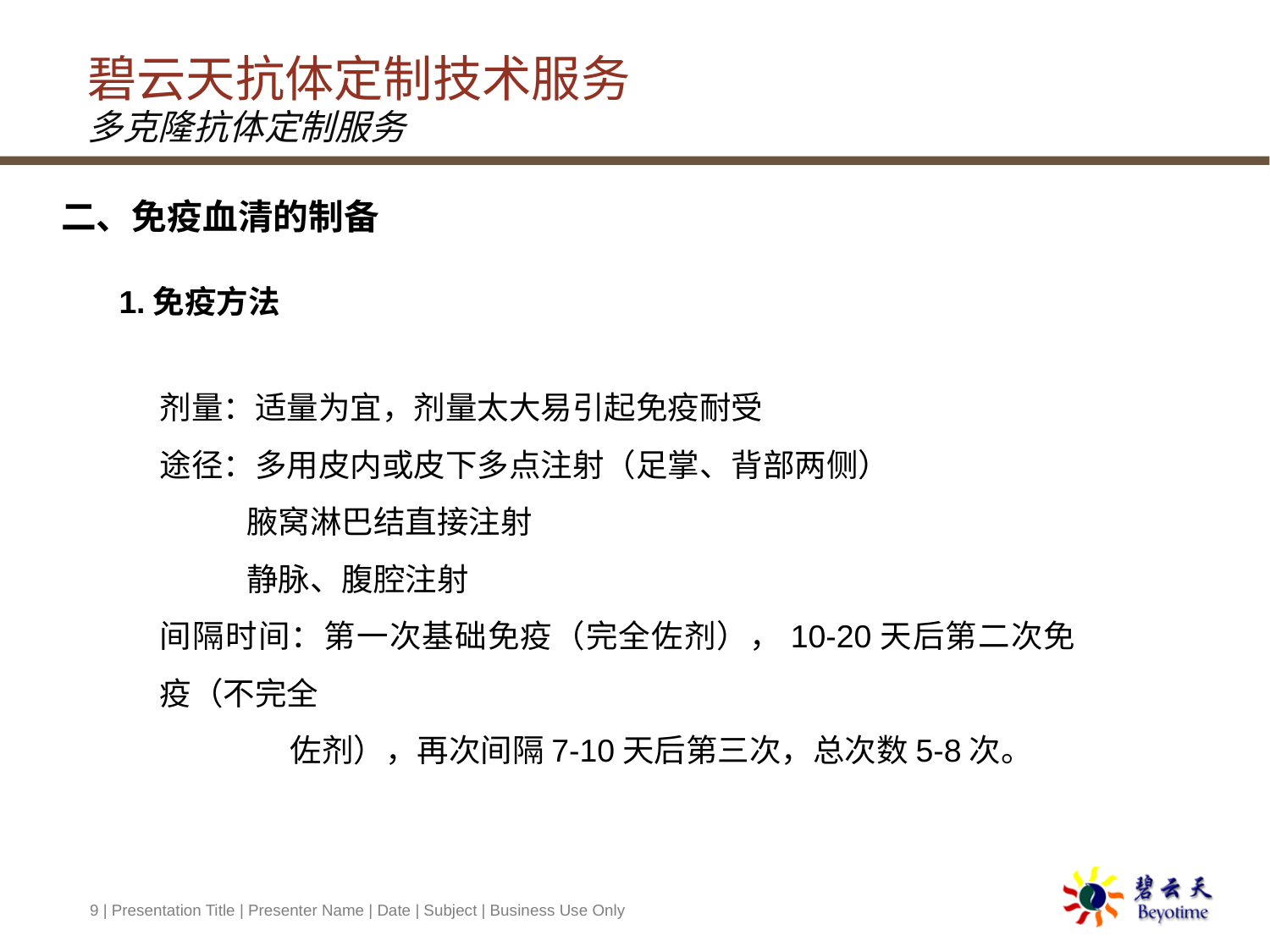

# 碧云天抗体定制技术服务 多克隆抗体定制服务
二、免疫血清的制备
1.免疫方法
剂量：适量为宜，剂量太大易引起免疫耐受
途径：多用皮内或皮下多点注射（足掌、背部两侧）
           腋窝淋巴结直接注射
           静脉、腹腔注射
间隔时间：第一次基础免疫（完全佐剂），10-20天后第二次免疫（不完全
                 佐剂），再次间隔7-10天后第三次，总次数5-8次。
9 | Presentation Title | Presenter Name | Date | Subject | Business Use Only